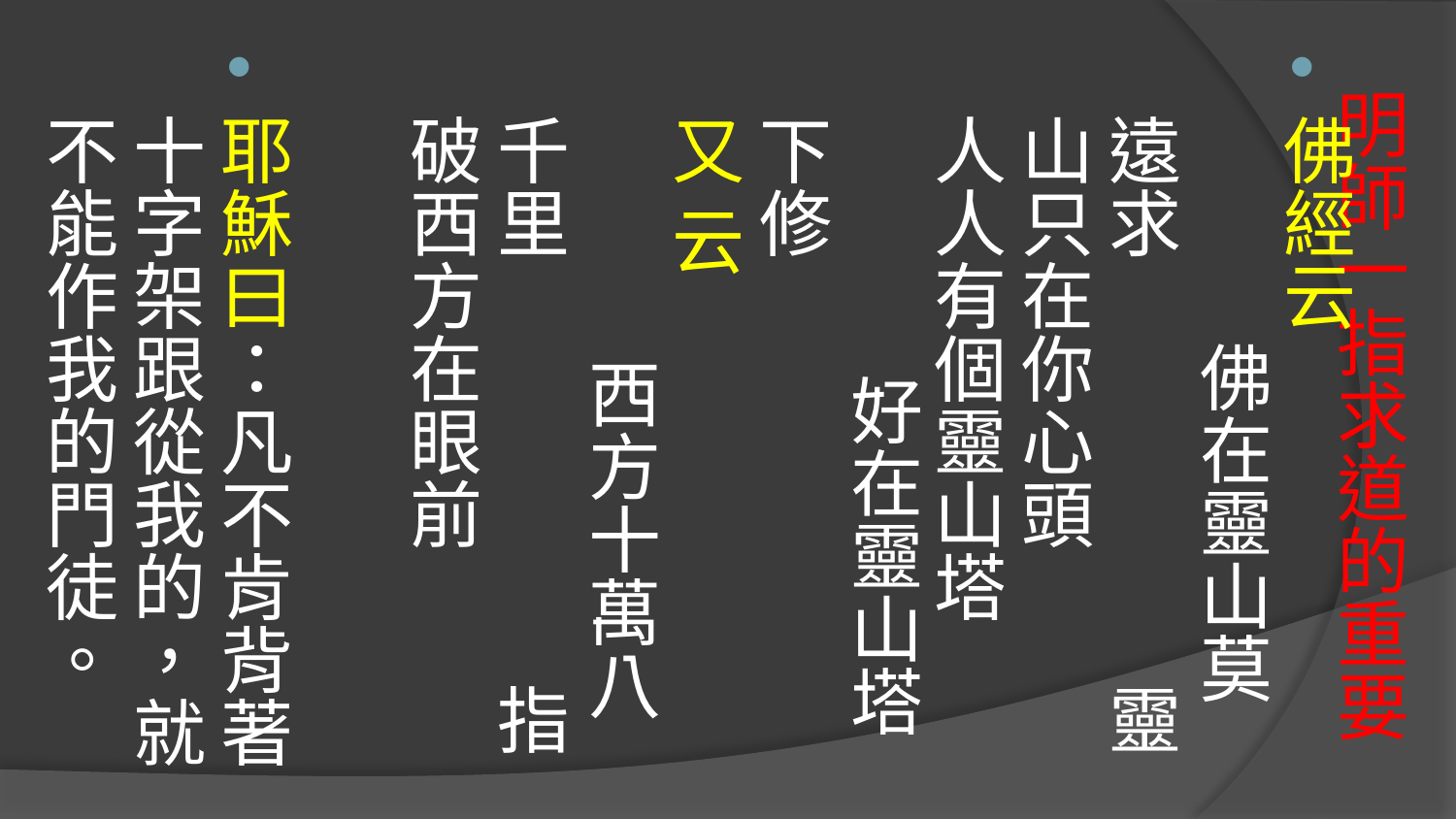

佛經云                                          佛在靈山莫遠求                          靈山只在你心頭
人人有個靈山塔                          好在靈山塔下修
又 云                                              西方十萬八千里                          指破西方在眼前
耶穌曰：凡不肯背著十字架跟從我的，就不能作我的門徒。
# 明師一指求道的重要